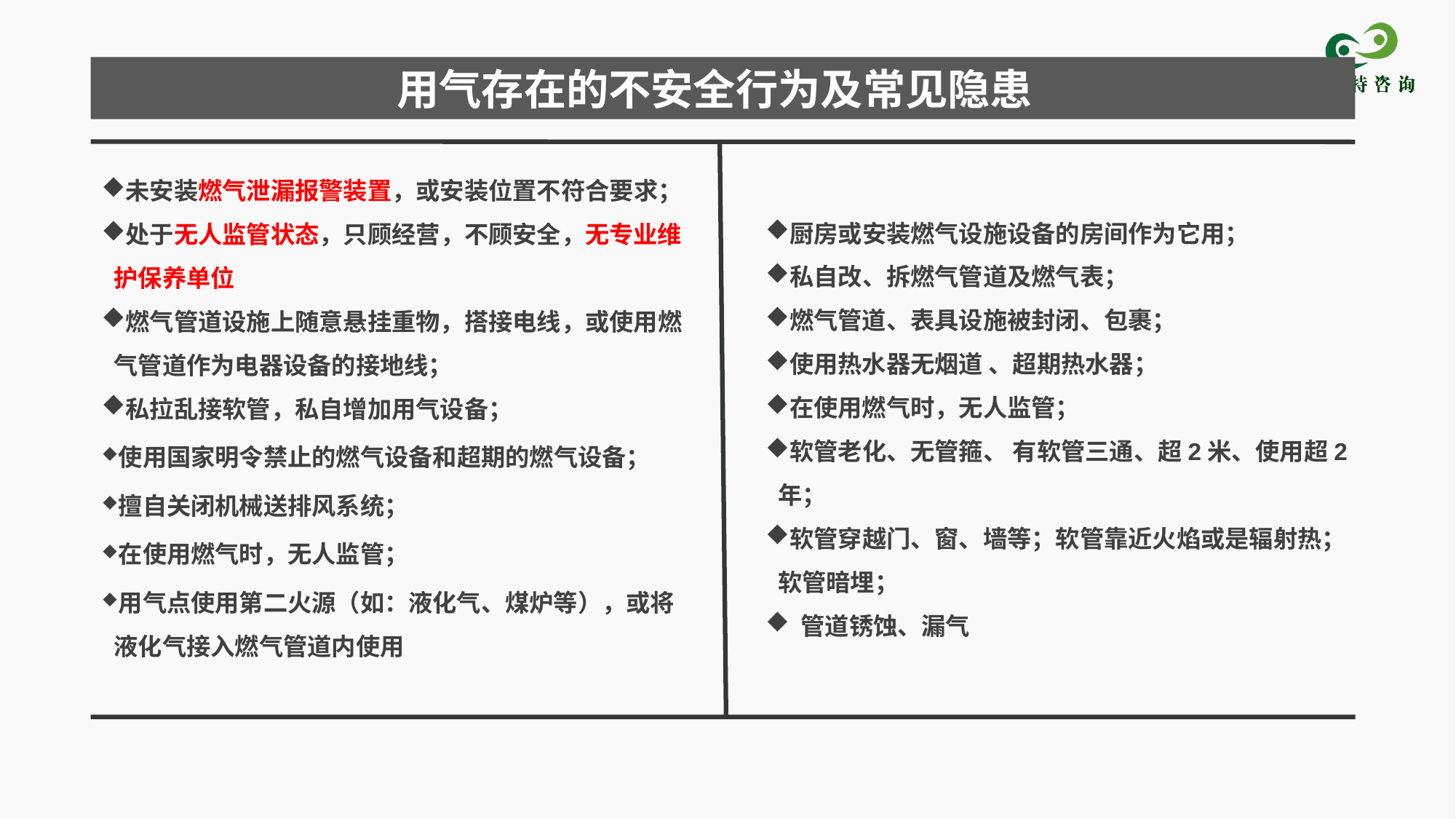

用气存在的不安全行为及常见隐患

未安装燃气泄漏报警装置，或安装位置不符合要求；
处于无人监管状态，只顾经营，不顾安全，无专业维护保养单位
燃气管道设施上随意悬挂重物，搭接电线，或使用燃气管道作为电器设备的接地线；
私拉乱接软管，私自增加用气设备；
使用国家明令禁止的燃气设备和超期的燃气设备；
擅自关闭机械送排风系统；
在使用燃气时，无人监管；
用气点使用第二火源（如：液化气、煤炉等），或将液化气接入燃气管道内使用
厨房或安装燃气设施设备的房间作为它用；
私自改、拆燃气管道及燃气表；
燃气管道、表具设施被封闭、包裹；
使用热水器无烟道 、超期热水器；
在使用燃气时，无人监管；
软管老化、无管箍、 有软管三通、超2米、使用超2年；
软管穿越门、窗、墙等；软管靠近火焰或是辐射热；软管暗埋；
 管道锈蚀、漏气